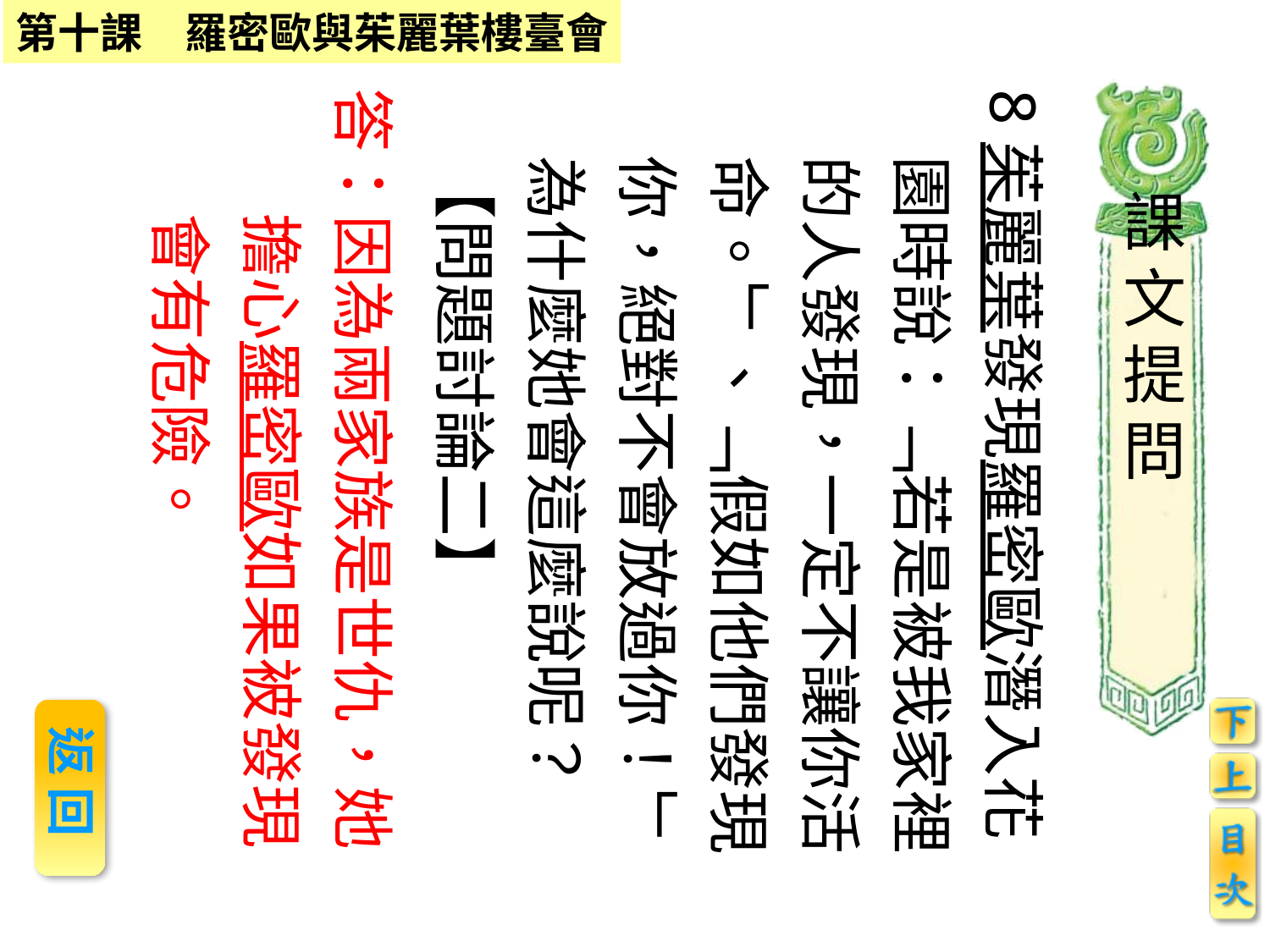

答：因為兩家族是世仇，她擔心羅密歐如果被發現會有危險。
8茱麗葉發現羅密歐潛入花園時說：﹁若是被我家裡的人發現，一定不讓你活命。﹂、﹁假如他們發現你，絕對不會放過你！﹂為什麼她會這麼說呢？ 【問題討論二】
課文提問
 返 回